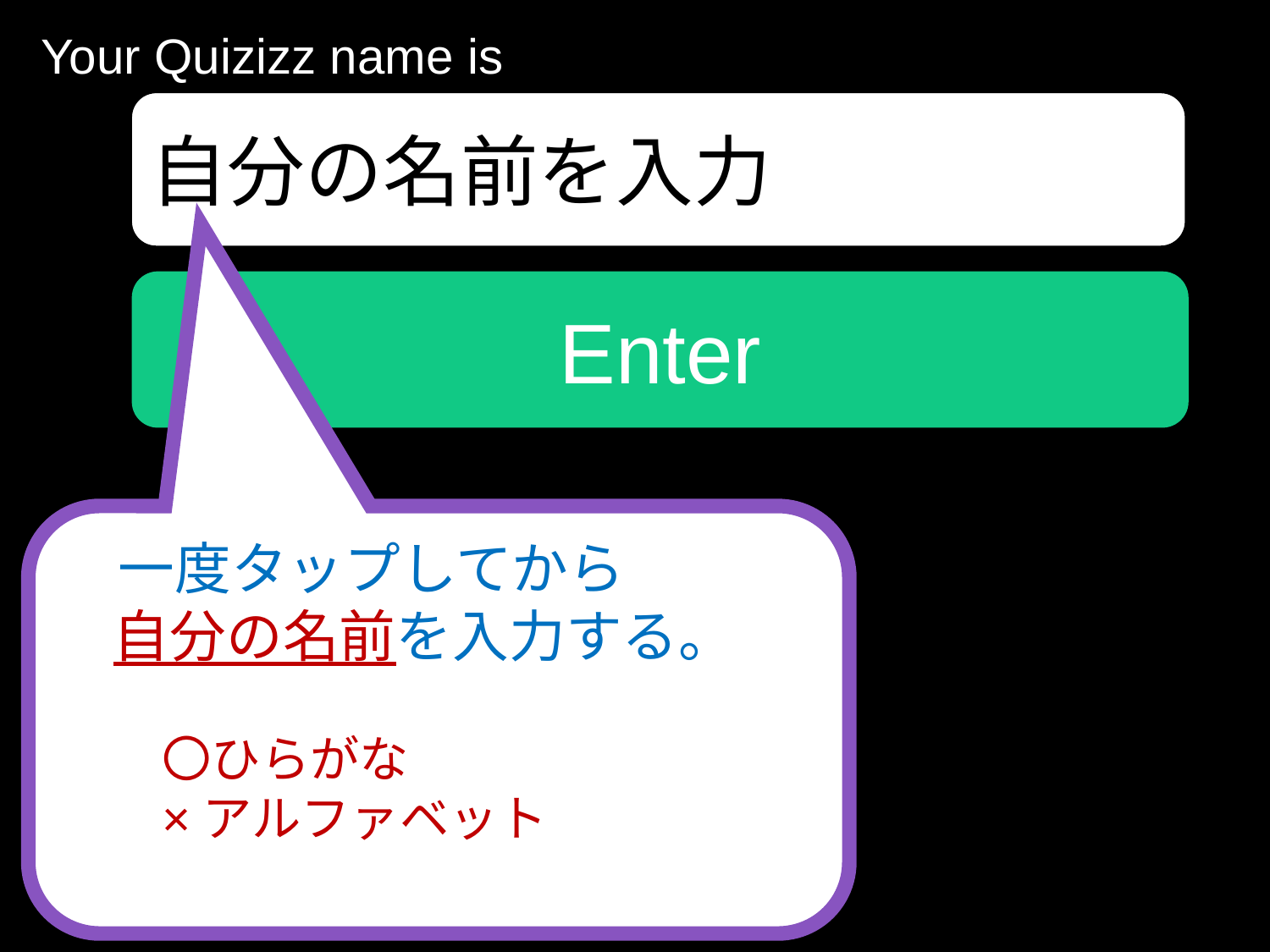

Your Quizizz name is
自分の名前を入力
Enter
　一度タップしてから
   自分の名前を入力する。

〇ひらがな
×アルファベット